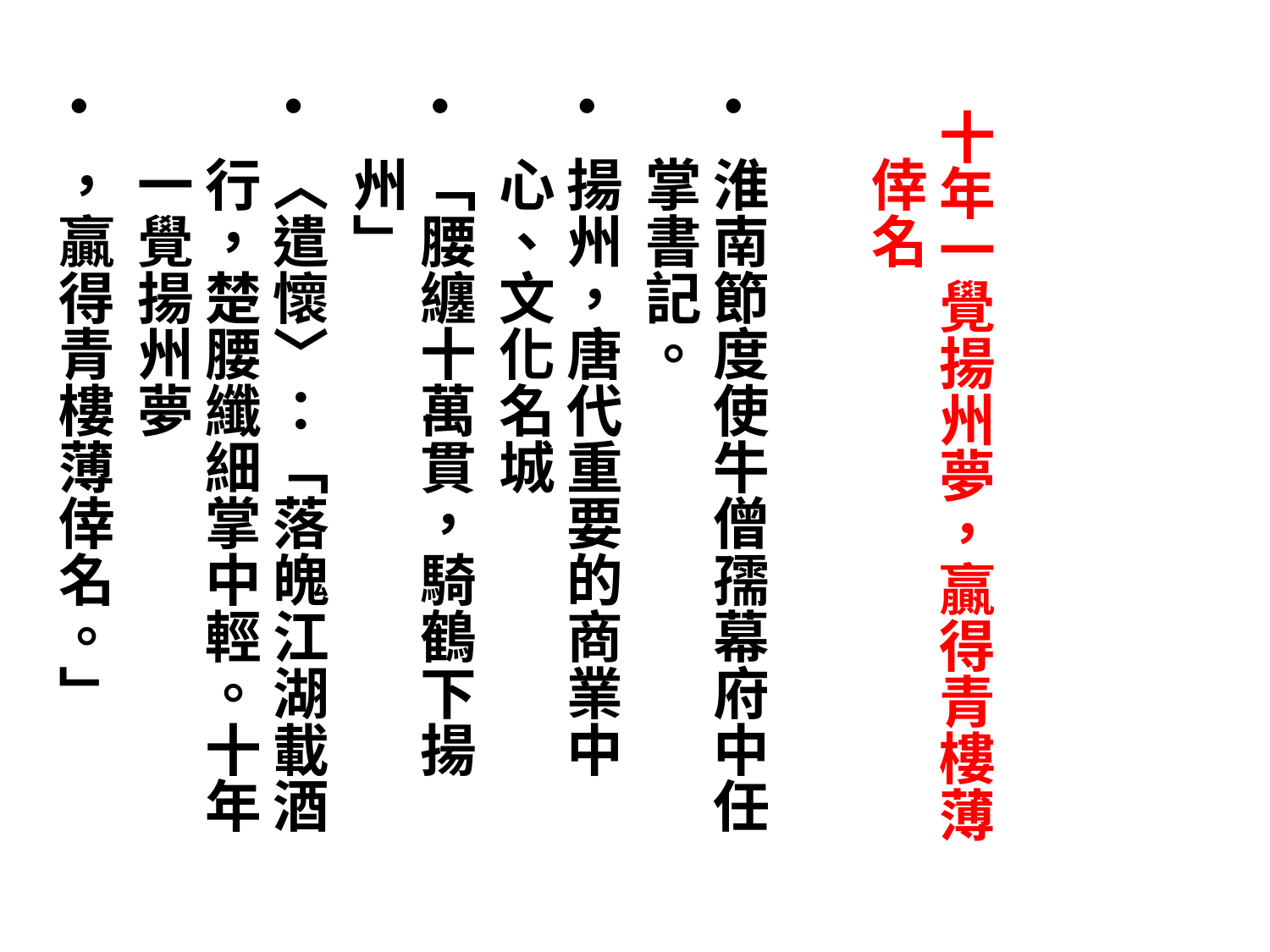

作者介紹-6
十年一覺揚州夢，贏得青樓薄倖名

淮南節度使牛僧孺幕府中任掌書記。
揚州，唐代重要的商業中心、文化名城
「腰纏十萬貫，騎鶴下揚州」
〈遣懷〉：「落魄江湖載酒行，楚腰纖細掌中輕。十年一覺揚州夢
，贏得青樓薄倖名。」